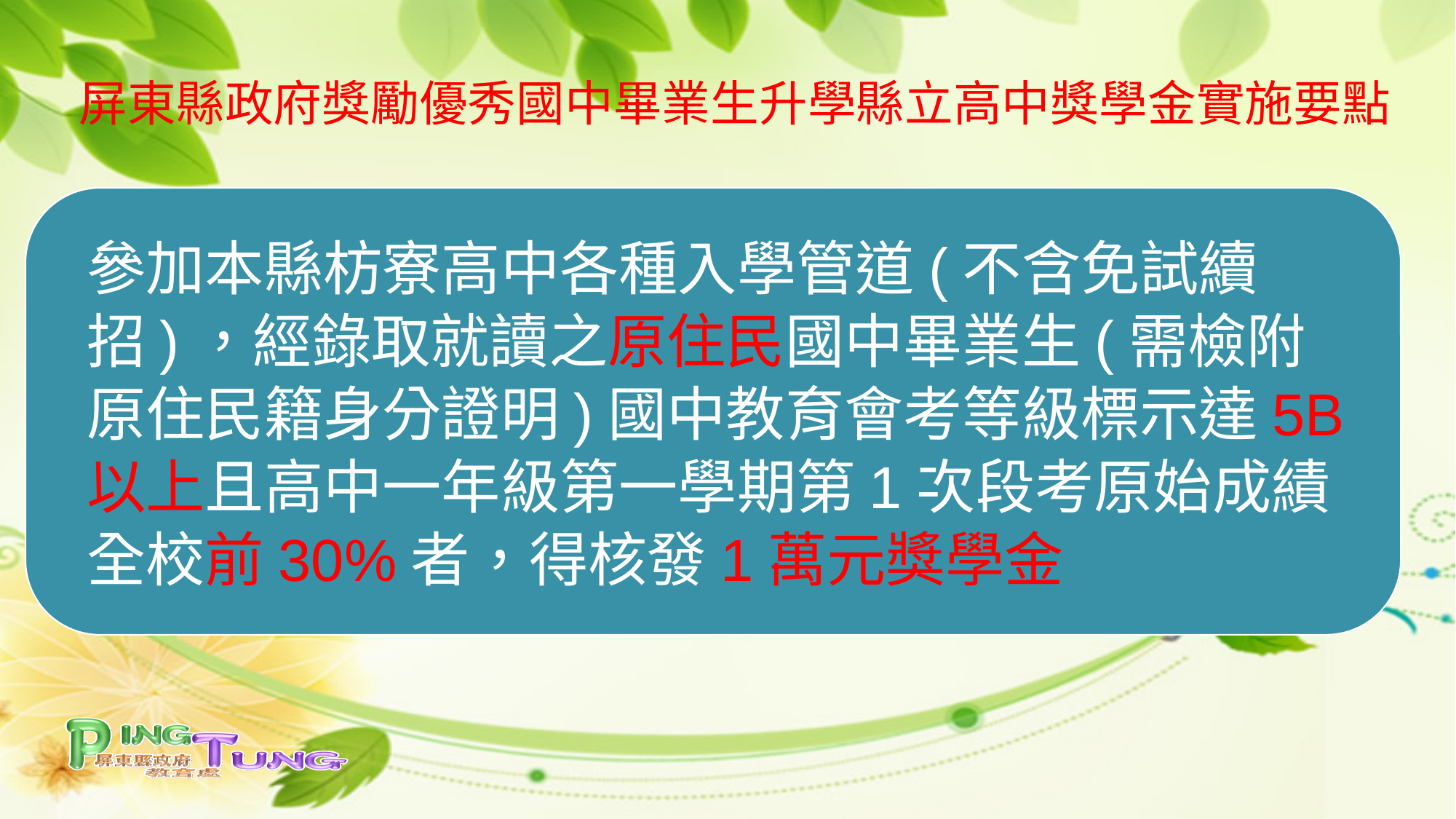

屏東縣政府獎勵優秀國中畢業生升學縣立高中獎學金實施要點

參加本縣枋寮高中各種入學管道(不含免試續招)，經錄取就讀之原住民國中畢業生(需檢附原住民籍身分證明)國中教育會考等級標示達5B以上且高中一年級第一學期第1次段考原始成績全校前30%者，得核發1萬元獎學金